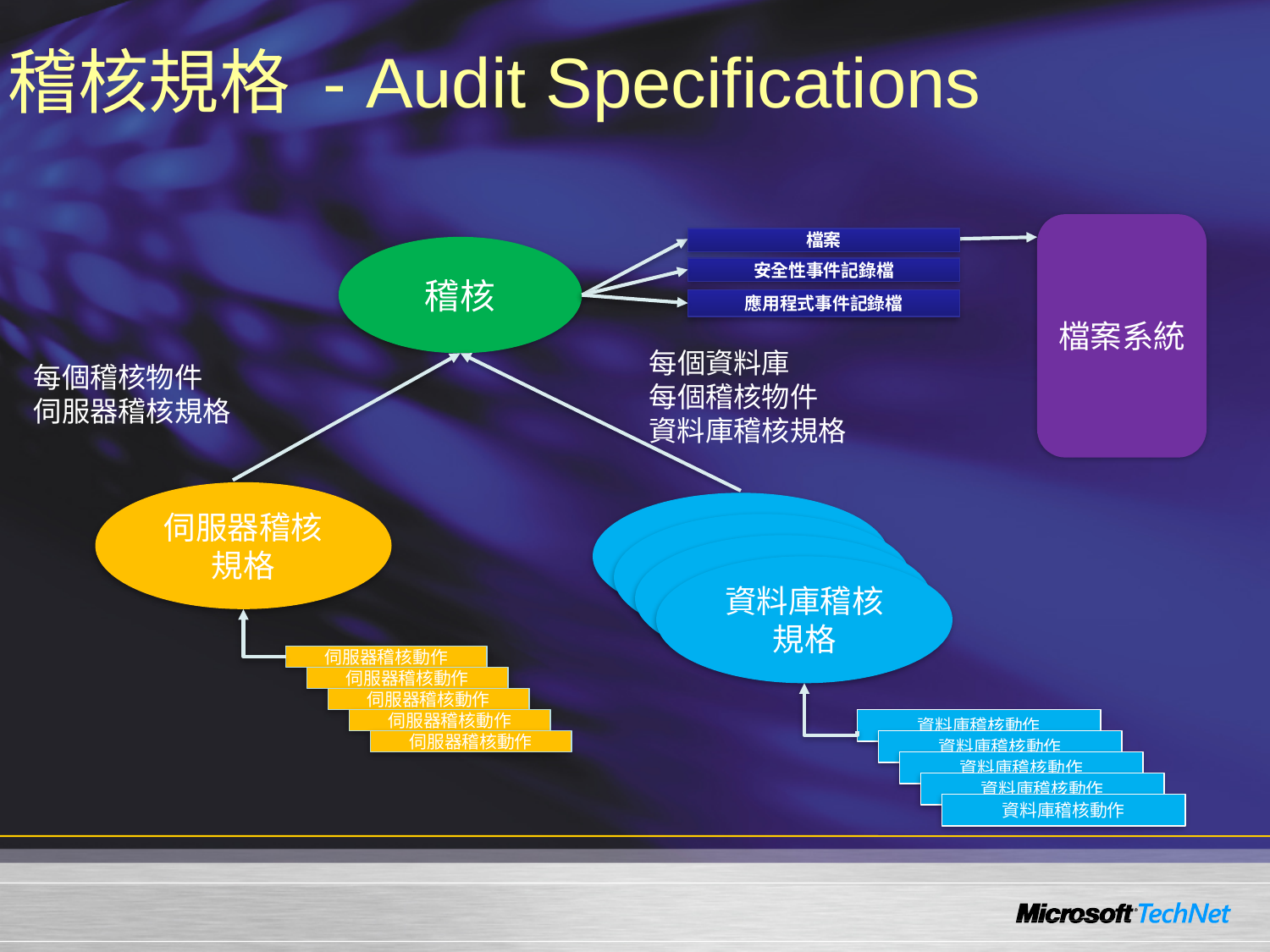

# 稽核規格 - Audit Specifications
檔案系統
檔案
稽核
安全性事件記錄檔
應用程式事件記錄檔
每個資料庫
每個稽核物件
資料庫稽核規格
每個稽核物件
伺服器稽核規格
伺服器稽核規格
Database Audit Components
Database Audit Components
Database Audit Components
資料庫稽核規格
伺服器稽核動作
伺服器稽核動作
伺服器稽核動作
伺服器稽核動作
資料庫稽核動作
伺服器稽核動作
資料庫稽核動作
資料庫稽核動作
資料庫稽核動作
資料庫稽核動作